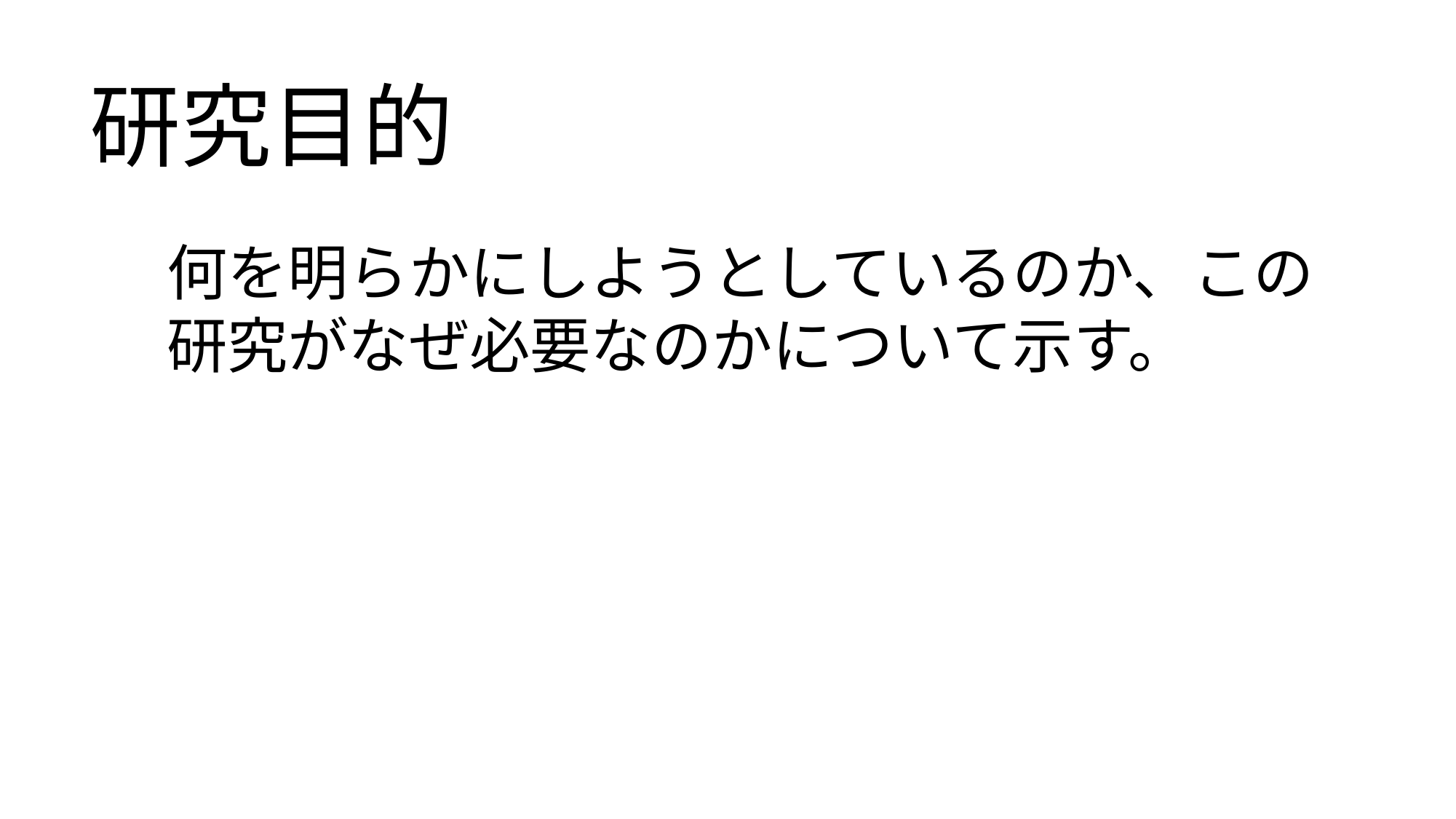

研究目的
何を明らかにしようとしているのか、この研究がなぜ必要なのかについて示す。